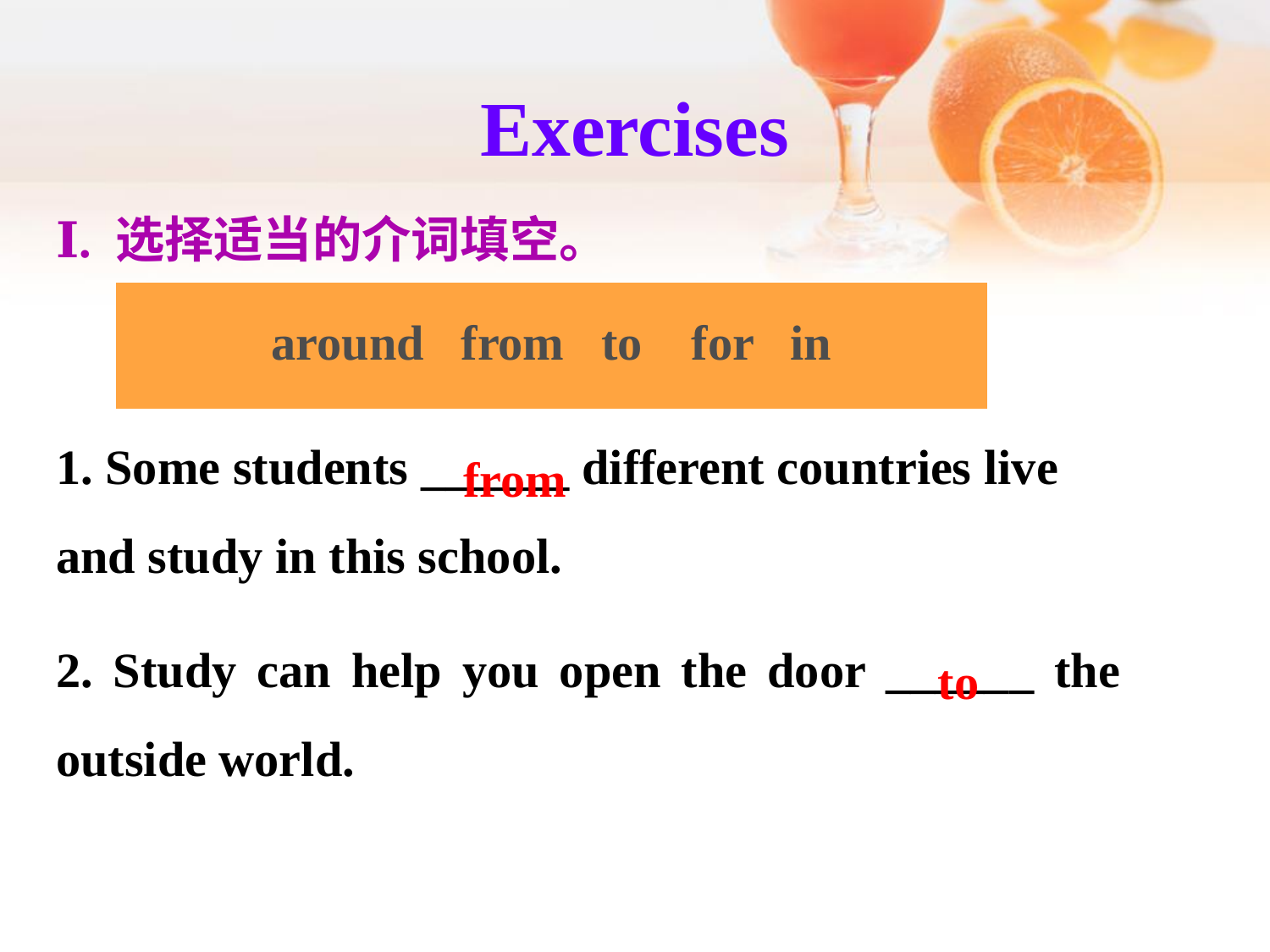

Exercises
Ⅰ. 选择适当的介词填空。

1. Some students ______ different countries live      and study in this school.
2. Study can help you open the door ______ the outside world.
| around from to for in |
| --- |
from
to